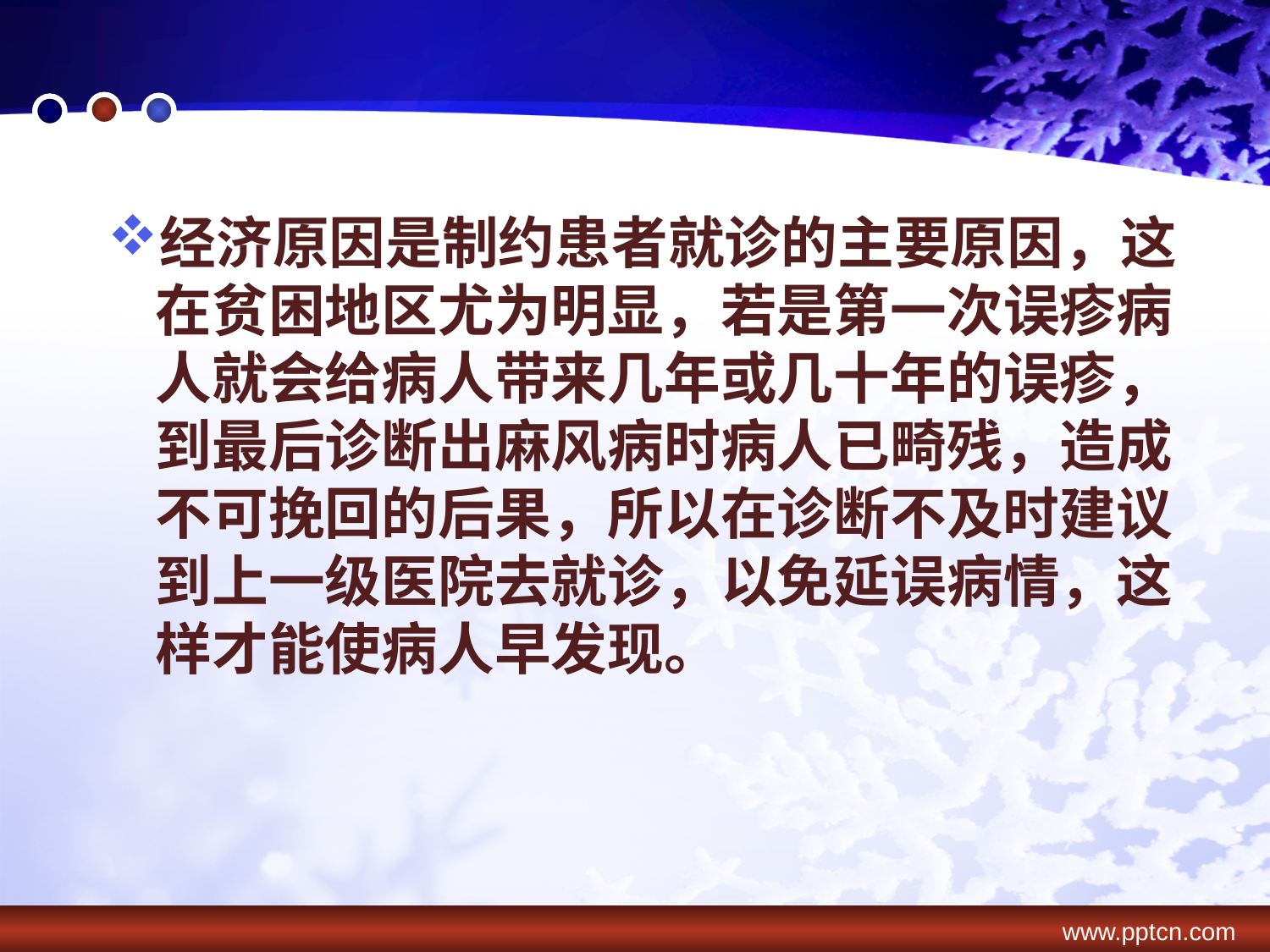

#
经济原因是制约患者就诊的主要原因，这在贫困地区尤为明显，若是第一次误疹病人就会给病人带来几年或几十年的误疹，到最后诊断出麻风病时病人已畸残，造成不可挽回的后果，所以在诊断不及时建议到上一级医院去就诊，以免延误病情，这样才能使病人早发现。
www.pptcn.com